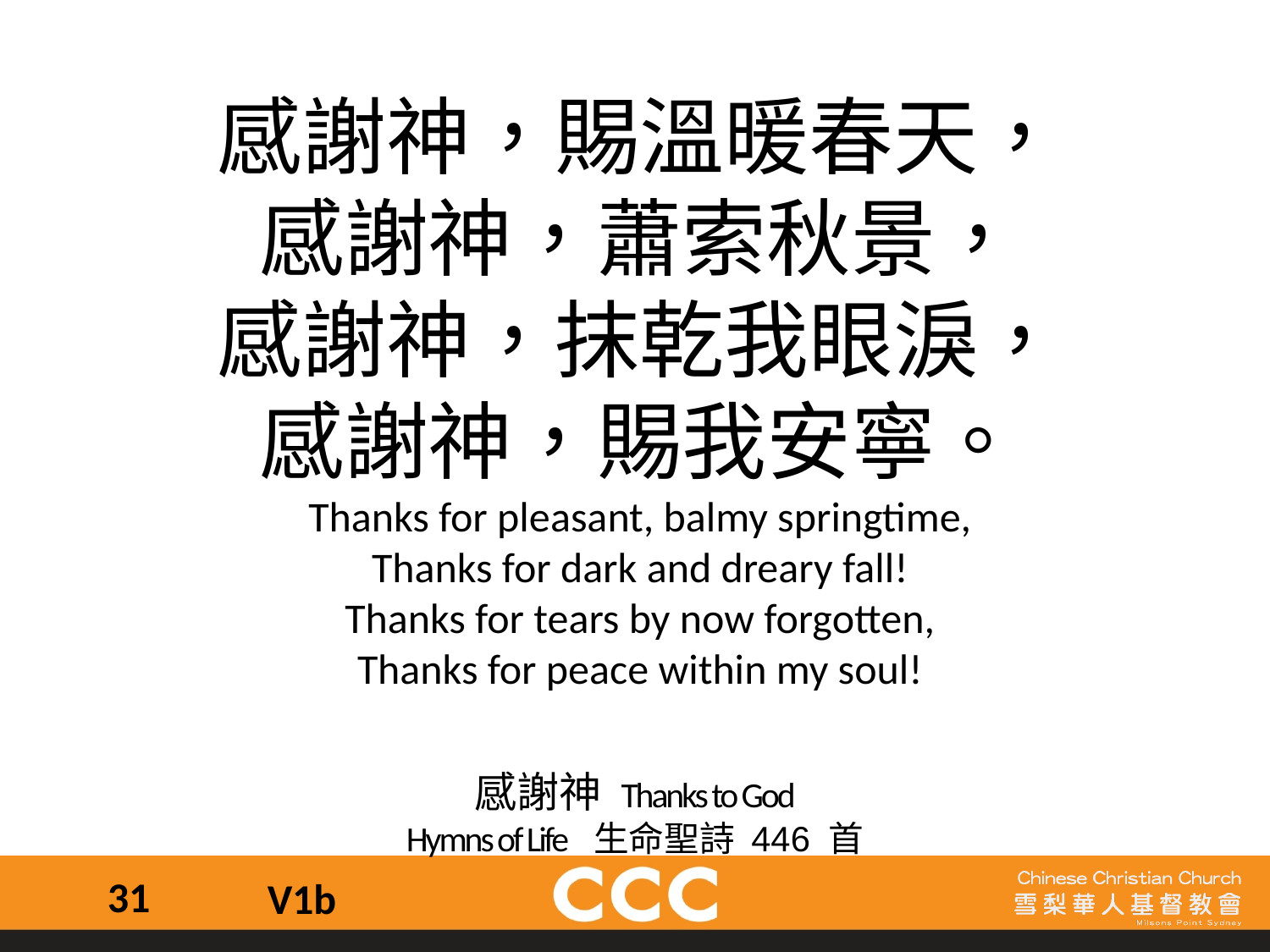

感謝神，賜溫暖春天，
感謝神，蕭索秋景，
感謝神，抹乾我眼淚，
感謝神，賜我安寧。
Thanks for pleasant, balmy springtime,
Thanks for dark and dreary fall!
Thanks for tears by now forgotten,
Thanks for peace within my soul!
感謝神 Thanks to God
Hymns of Life   生命聖詩 446 首
31
V1b